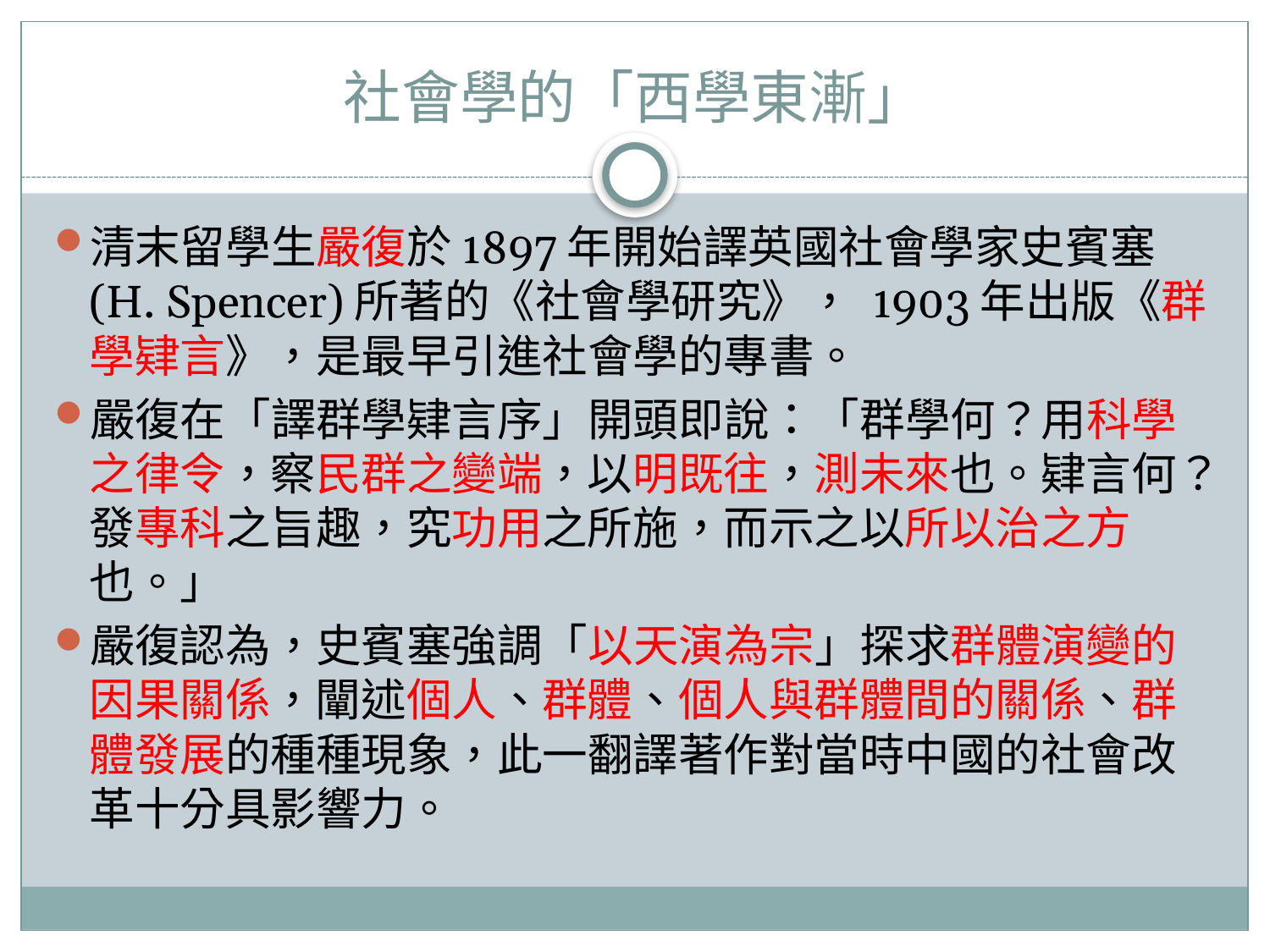

# 社會學的「西學東漸」
清末留學生嚴復於1897年開始譯英國社會學家史賓塞(H. Spencer)所著的《社會學研究》， 1903年出版《群學肄言》，是最早引進社會學的專書。
嚴復在「譯群學肄言序」開頭即說：「群學何？用科學之律令，察民群之變端，以明既往，測未來也。肄言何？發專科之旨趣，究功用之所施，而示之以所以治之方也。」
嚴復認為，史賓塞強調「以天演為宗」探求群體演變的因果關係，闡述個人、群體、個人與群體間的關係、群體發展的種種現象，此一翻譯著作對當時中國的社會改革十分具影響力。